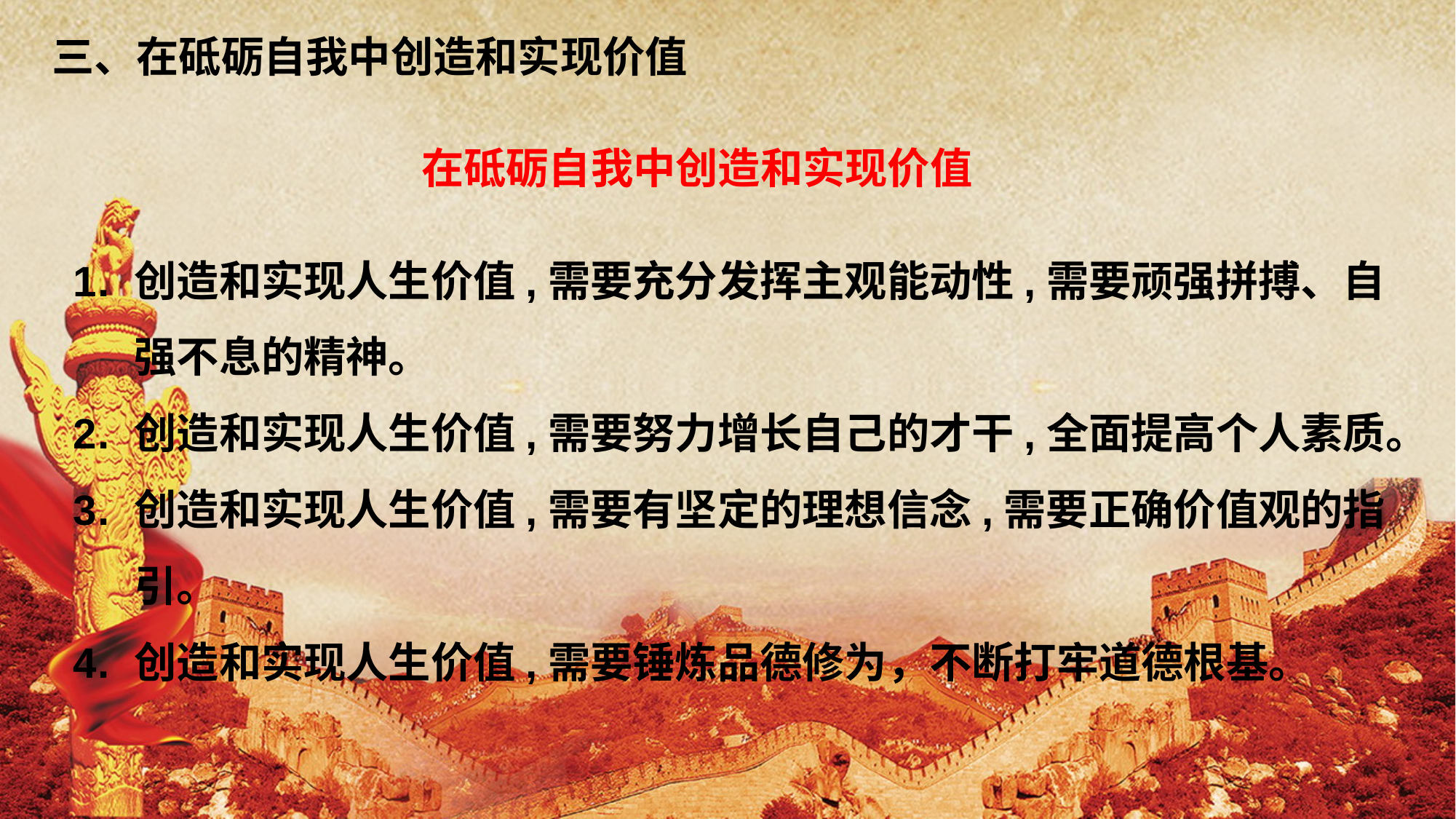

三、在砥砺自我中创造和实现价值
在砥砺自我中创造和实现价值
创造和实现人生价值,需要充分发挥主观能动性,需要顽强拼搏、自强不息的精神。
创造和实现人生价值,需要努力增长自己的才干,全面提高个人素质。
创造和实现人生价值,需要有坚定的理想信念,需要正确价值观的指引。
创造和实现人生价值,需要锤炼品德修为，不断打牢道德根基。